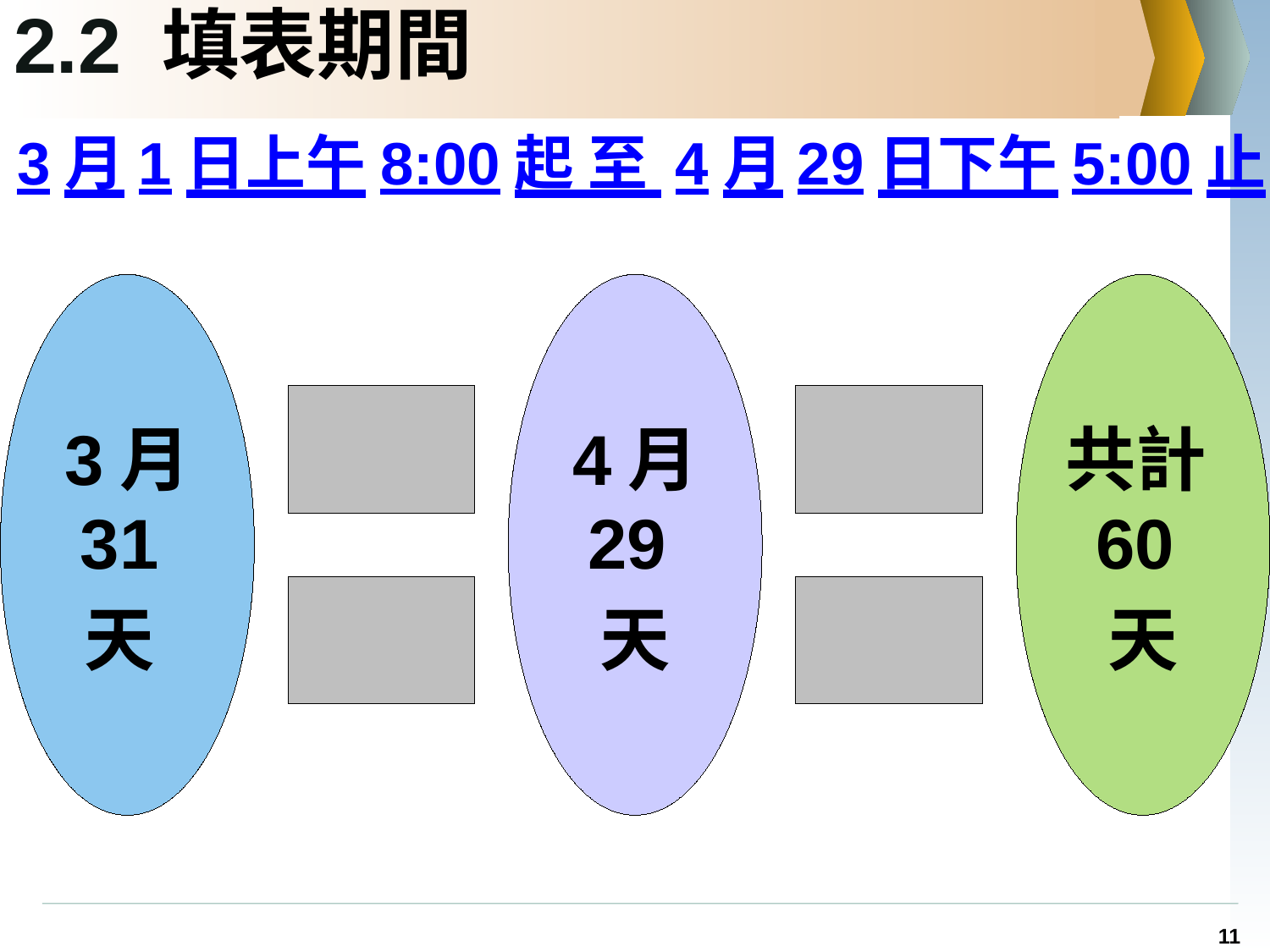

# 2.2 填表期間
 3月1日上午8:00起 至 4月29日下午5:00止
3月
31天
4月
29天
共計60天